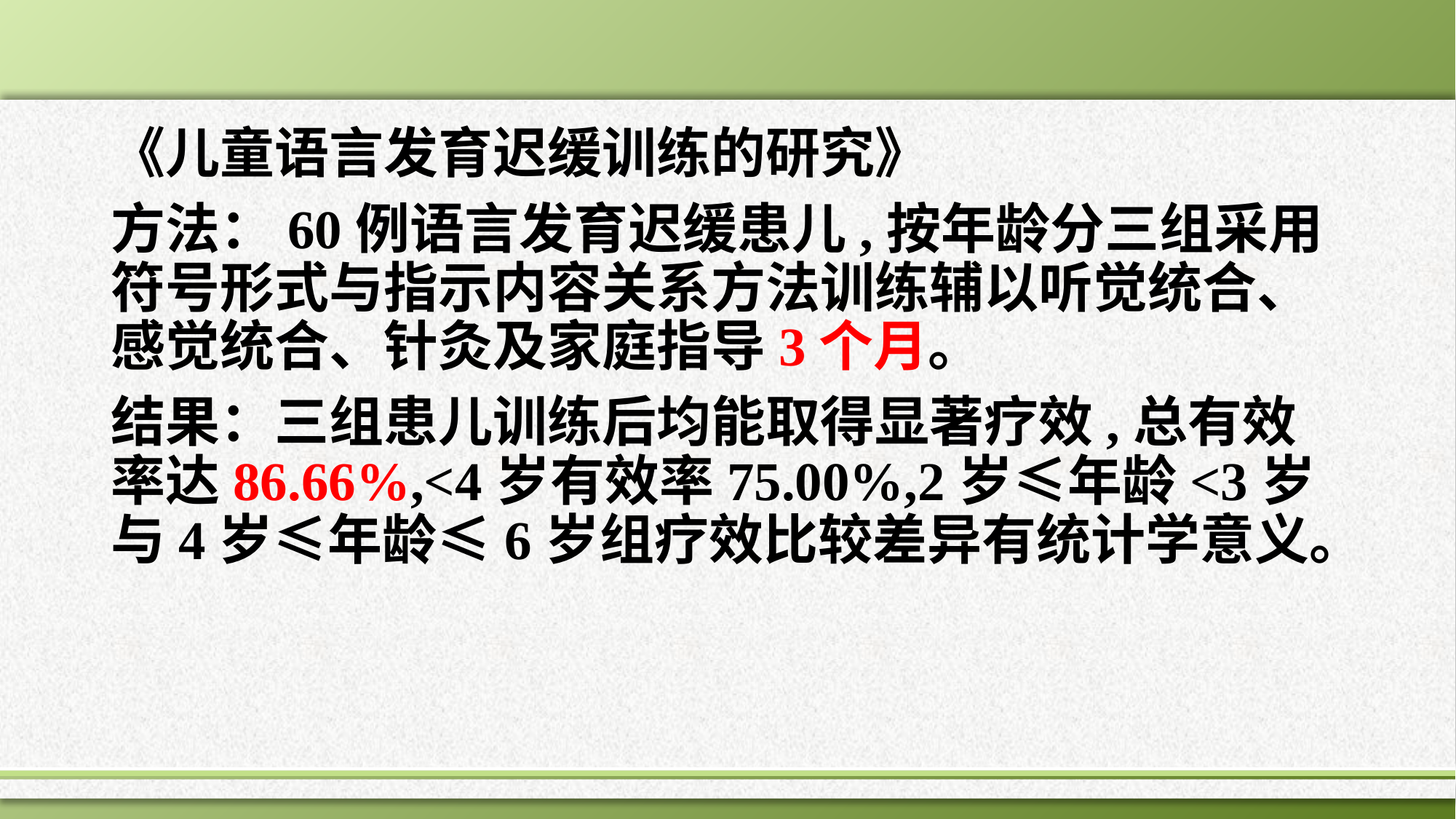

#
《儿童语言发育迟缓训练的研究》
方法：60例语言发育迟缓患儿,按年龄分三组采用符号形式与指示内容关系方法训练辅以听觉统合、感觉统合、针灸及家庭指导3个月。
结果：三组患儿训练后均能取得显著疗效,总有效率达86.66%,<4岁有效率75.00%,2岁≤年龄<3岁与4岁≤年龄≤6岁组疗效比较差异有统计学意义。